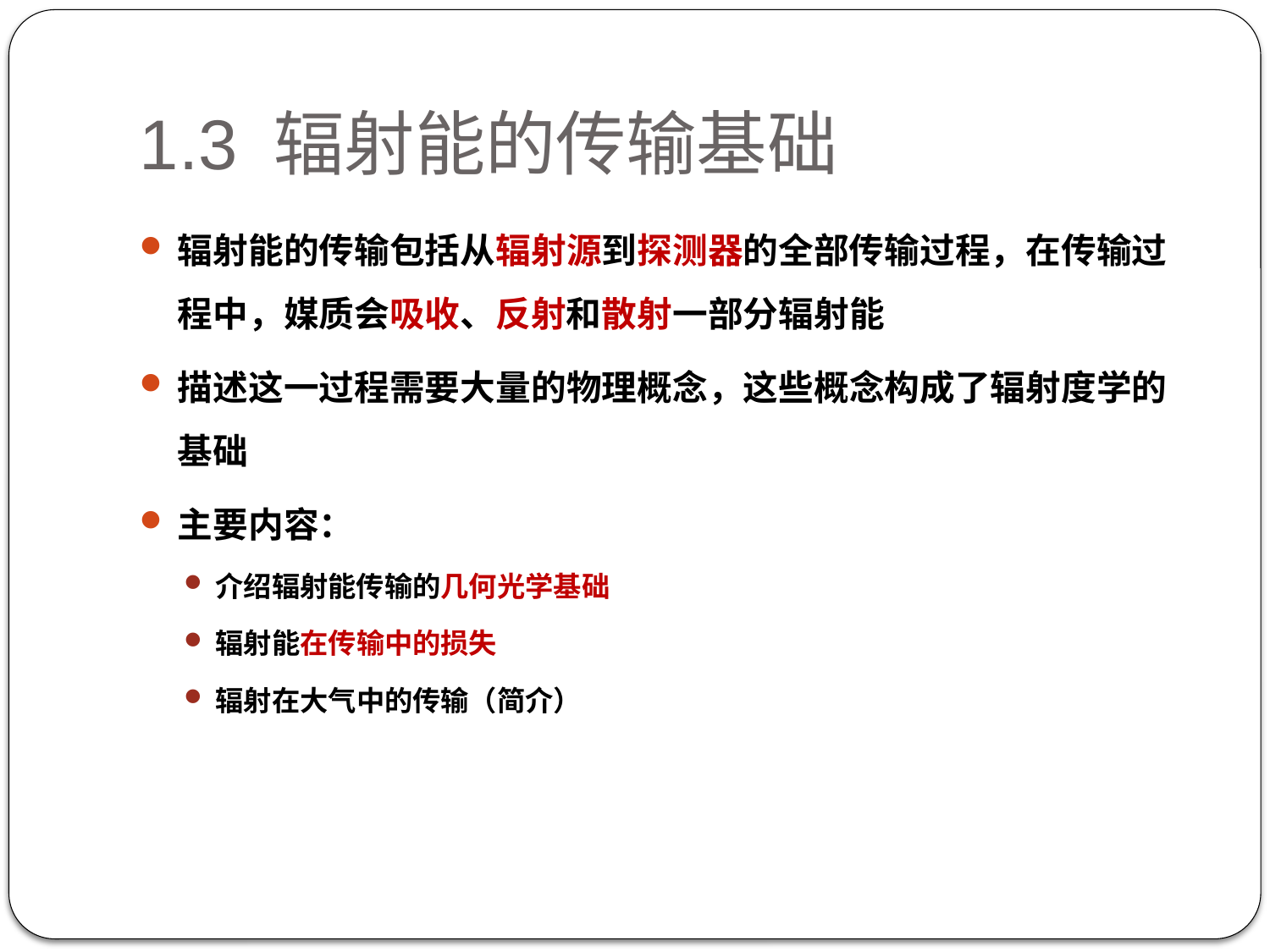

# 1.3 辐射能的传输基础
辐射能的传输包括从辐射源到探测器的全部传输过程，在传输过程中，媒质会吸收、反射和散射一部分辐射能
描述这一过程需要大量的物理概念，这些概念构成了辐射度学的基础
主要内容：
介绍辐射能传输的几何光学基础
辐射能在传输中的损失
辐射在大气中的传输（简介）